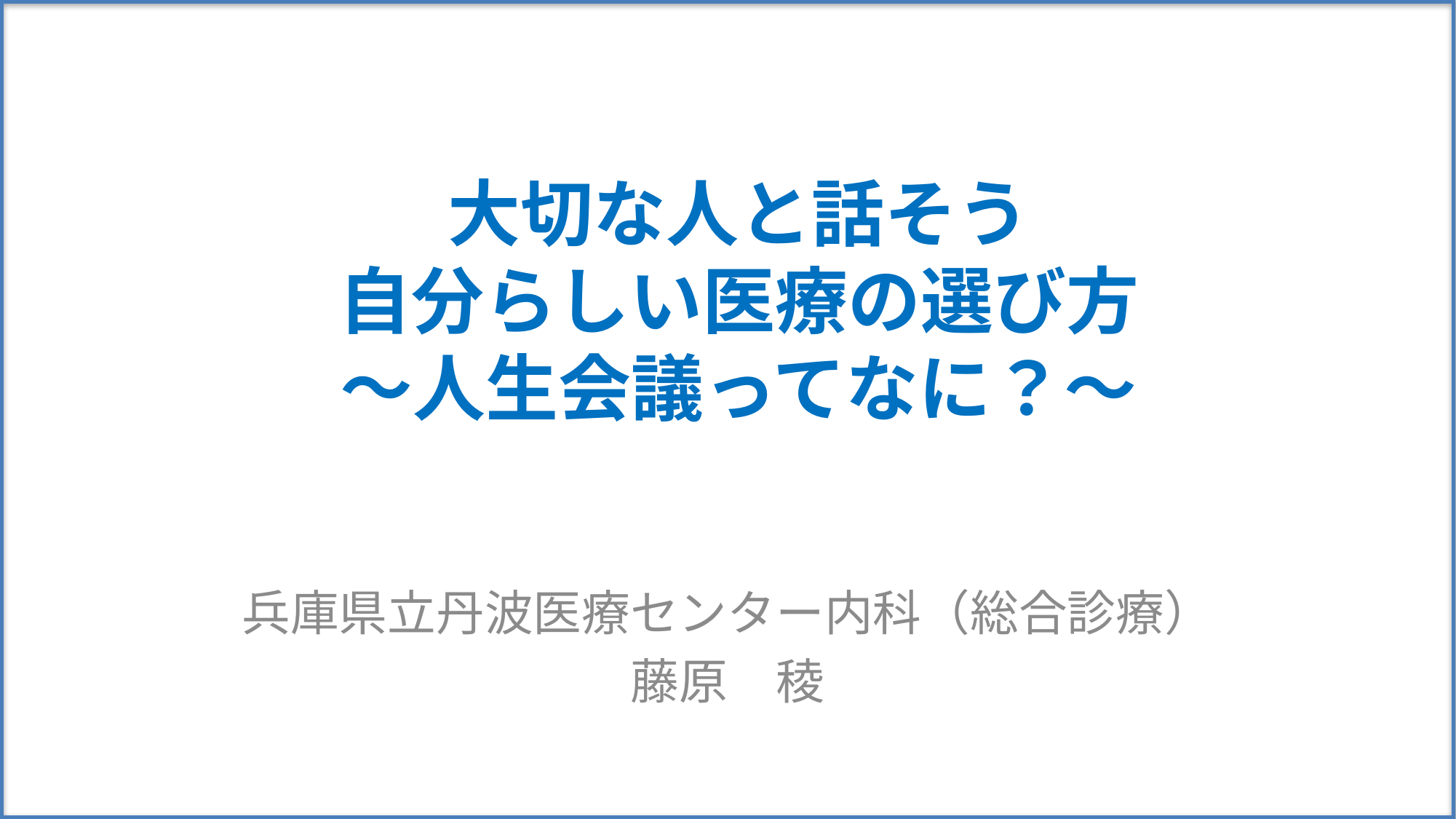

# 大切な人と話そう 自分らしい医療の選び方 〜人生会議ってなに？〜
兵庫県立丹波医療センター内科（総合診療）
藤原　稜